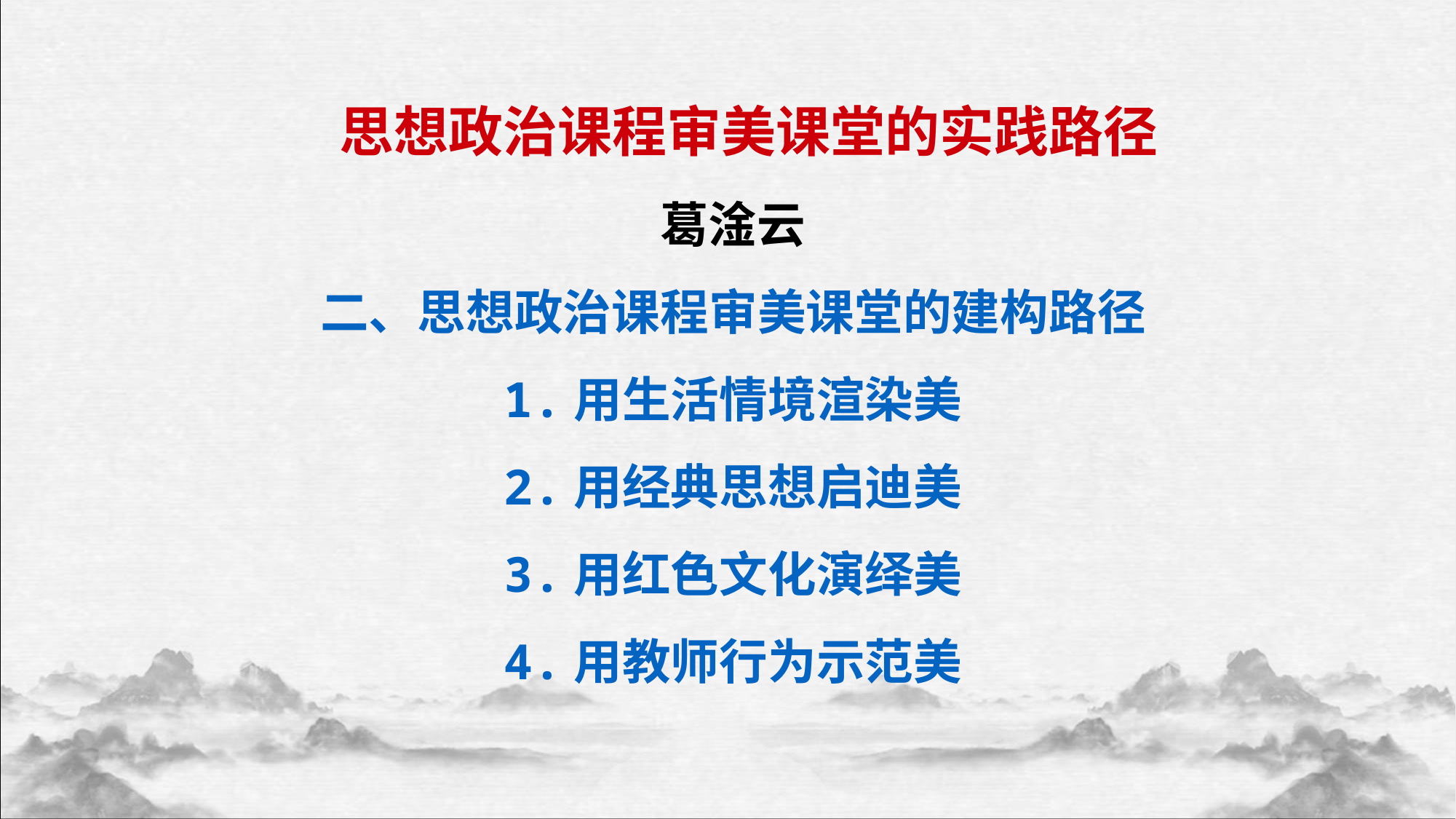

思想政治课程审美课堂的实践路径
葛淦云
二、思想政治课程审美课堂的建构路径
1.用生活情境渲染美
2.用经典思想启迪美
3.用红色文化演绎美
4.用教师行为示范美